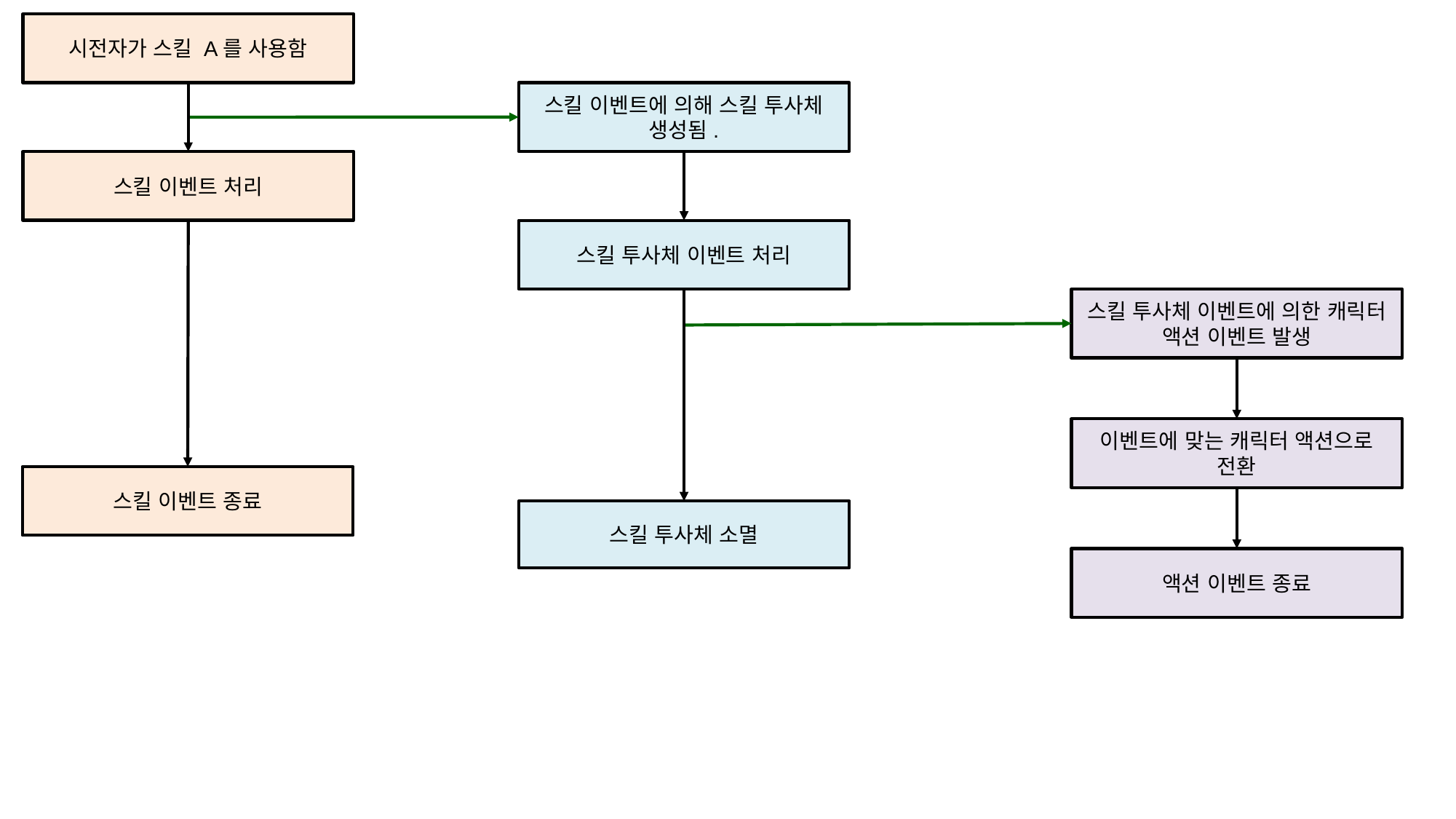

시전자가 스킬 A를 사용함
스킬 이벤트에 의해 스킬 투사체 생성됨.
스킬 이벤트 처리
스킬 투사체 이벤트 처리
스킬 투사체 이벤트에 의한 캐릭터 액션 이벤트 발생
이벤트에 맞는 캐릭터 액션으로 전환
스킬 이벤트 종료
스킬 투사체 소멸
액션 이벤트 종료